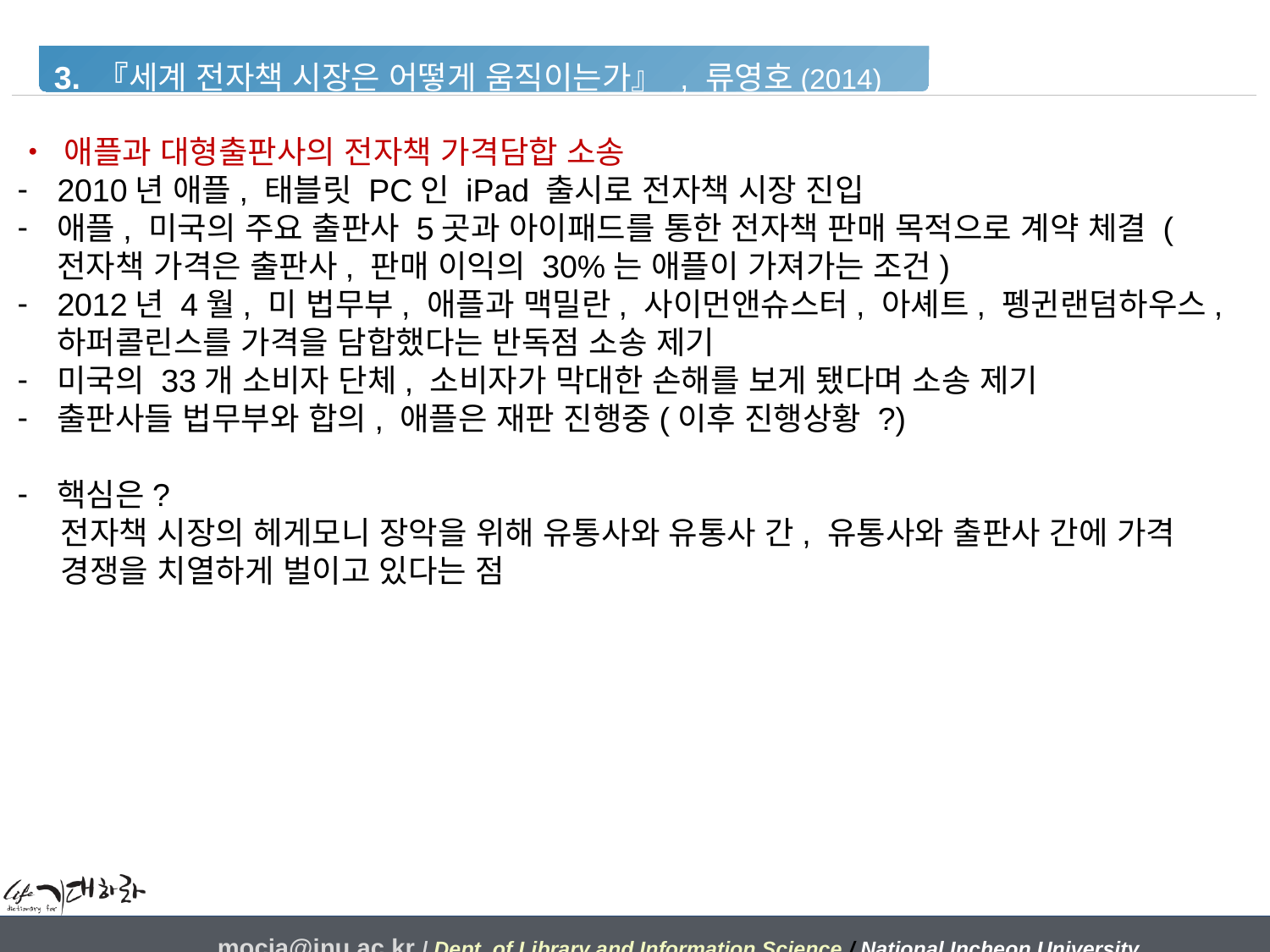

3. 『세계 전자책 시장은 어떻게 움직이는가』 , 류영호(2014)
• 애플과 대형출판사의 전자책 가격담합 소송
2010년 애플, 태블릿 PC인 iPad 출시로 전자책 시장 진입
애플, 미국의 주요 출판사 5곳과 아이패드를 통한 전자책 판매 목적으로 계약 체결 (전자책 가격은 출판사, 판매 이익의 30%는 애플이 가져가는 조건)
2012년 4월, 미 법무부, 애플과 맥밀란, 사이먼앤슈스터, 아셰트, 펭귄랜덤하우스, 하퍼콜린스를 가격을 담합했다는 반독점 소송 제기
미국의 33개 소비자 단체, 소비자가 막대한 손해를 보게 됐다며 소송 제기
출판사들 법무부와 합의, 애플은 재판 진행중(이후 진행상황 ?)

핵심은?
    전자책 시장의 헤게모니 장악을 위해 유통사와 유통사 간, 유통사와 출판사 간에 가격
    경쟁을 치열하게 벌이고 있다는 점

mocja@inu.ac.kr / Dept. of Library and Information Science / National Incheon University